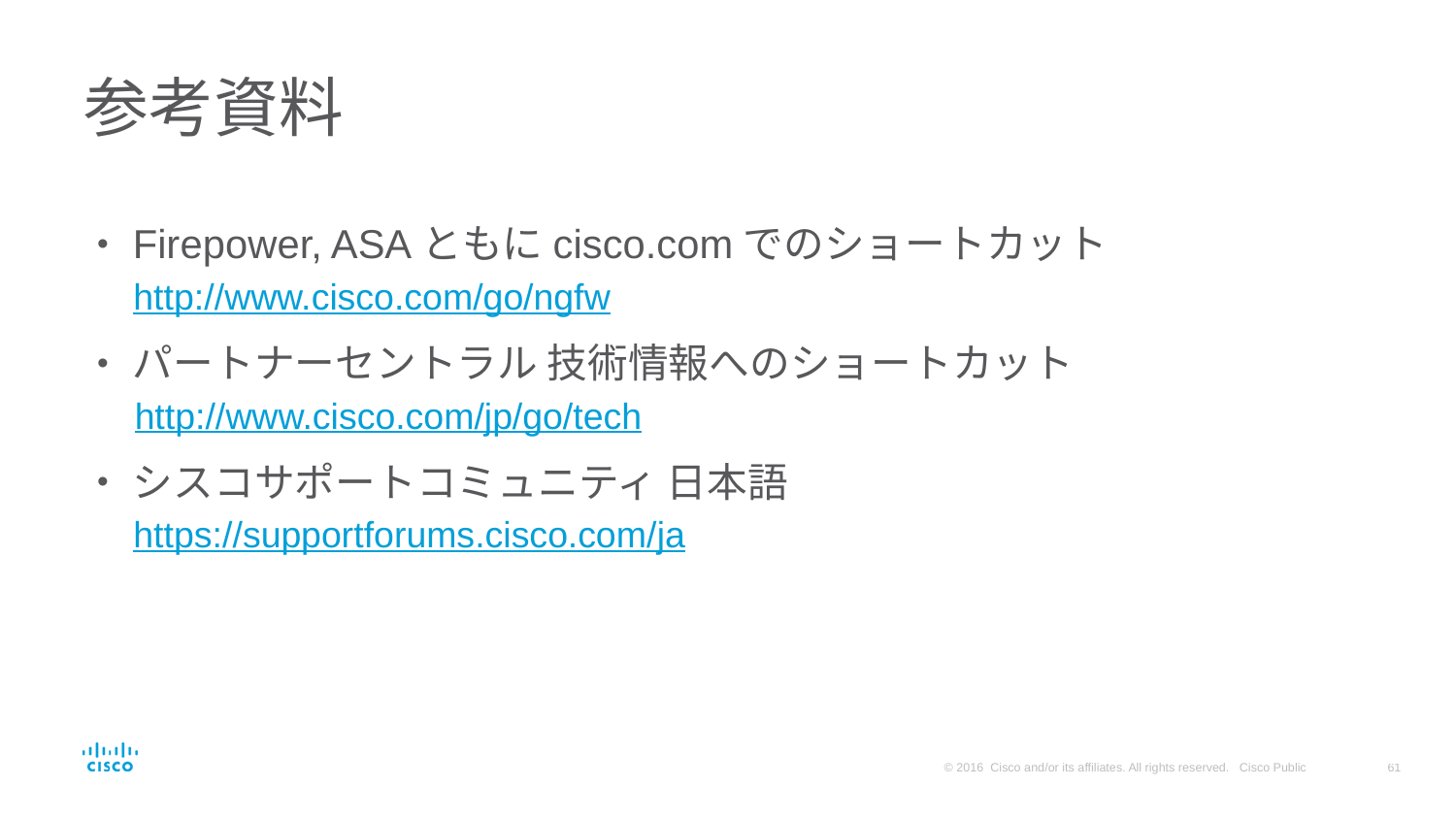

# 参考資料
Firepower, ASAともにcisco.comでのショートカット
http://www.cisco.com/go/ngfw
パートナーセントラル 技術情報へのショートカット
http://www.cisco.com/jp/go/tech
シスコサポートコミュニティ 日本語
https://supportforums.cisco.com/ja